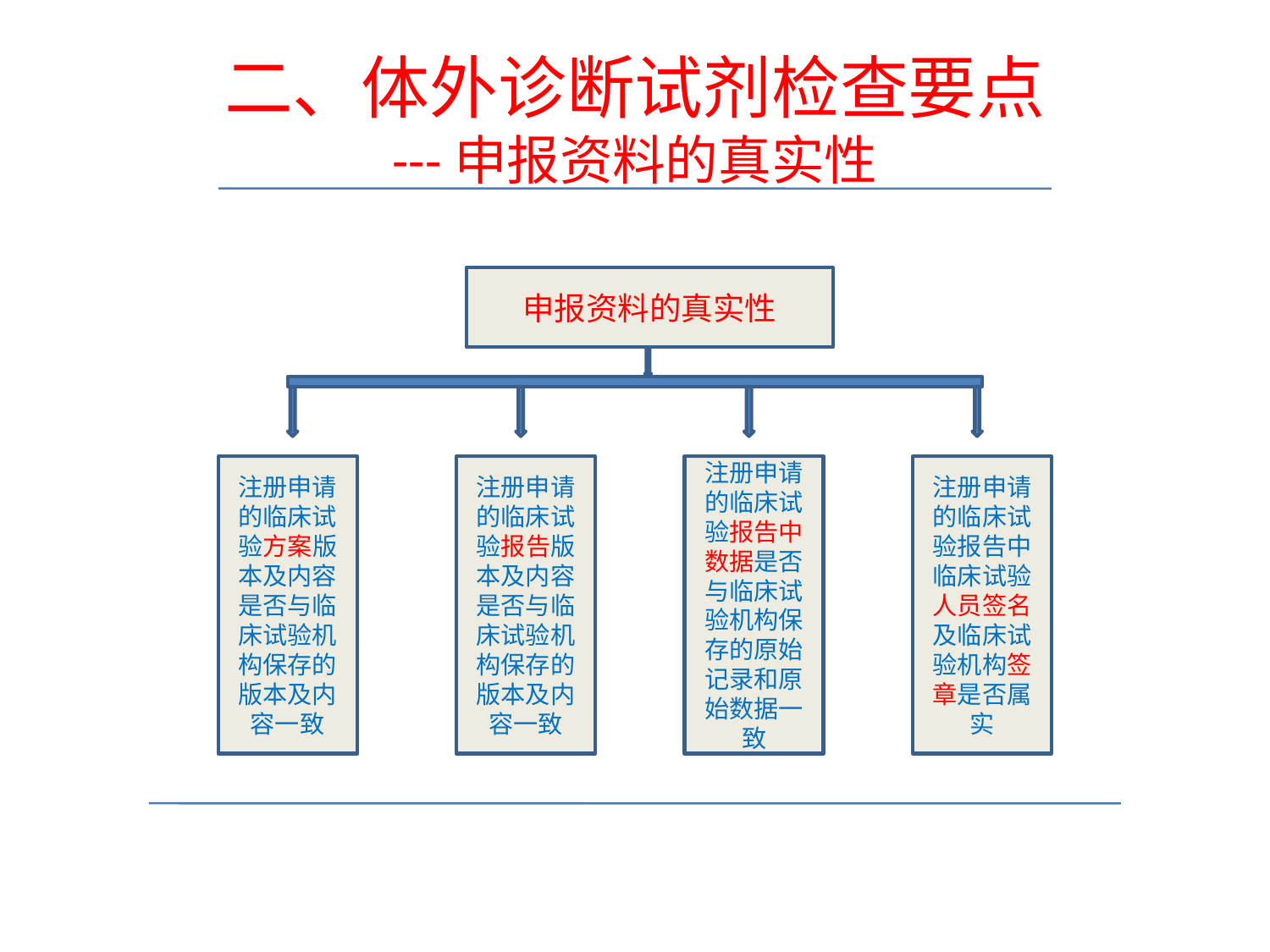

# 二、体外诊断试剂检查要点 ---申报资料的真实性
申报资料的真实性

注册申请的临床试验方案版本及内容是否与临床试验机构保存的版本及内容一致
注册申请的临床试验报告版本及内容是否与临床试验机构保存的版本及内容一致
注册申请的临床试验报告中数据是否与临床试验机构保存的原始记录和原始数据一致
注册申请的临床试验报告中临床试验人员签名及临床试验机构签章是否属实